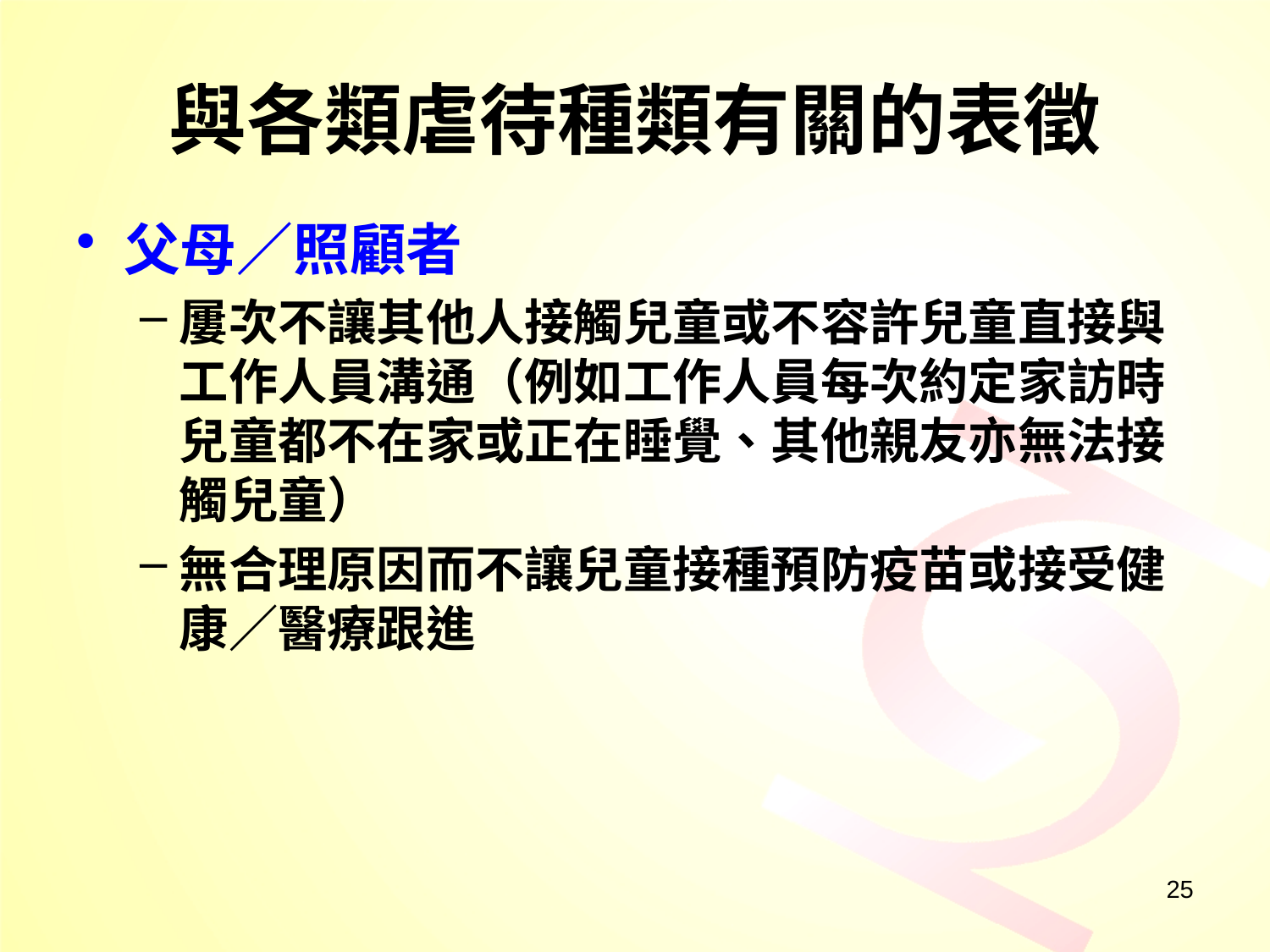

# 與各類虐待種類有關的表徵
父母／照顧者
屢次不讓其他人接觸兒童或不容許兒童直接與工作人員溝通（例如工作人員每次約定家訪時兒童都不在家或正在睡覺、其他親友亦無法接觸兒童）
無合理原因而不讓兒童接種預防疫苗或接受健康／醫療跟進

25